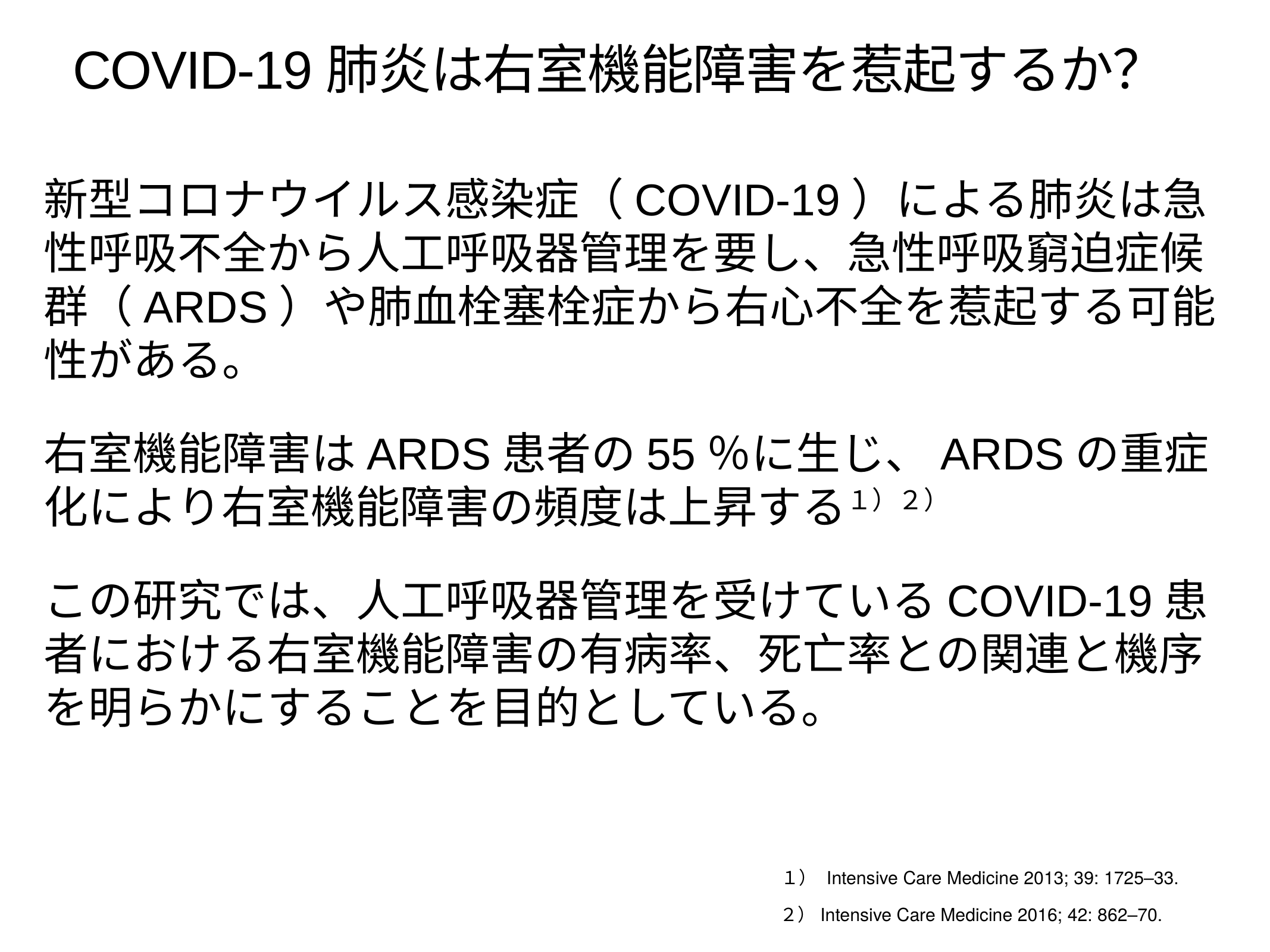

# COVID-19肺炎は右室機能障害を惹起するか？
新型コロナウイルス感染症（COVID-19）による肺炎は急性呼吸不全から人工呼吸器管理を要し、急性呼吸窮迫症候群（ARDS）や肺血栓塞栓症から右心不全を惹起する可能性がある。
右室機能障害はARDS患者の55％に生じ、ARDSの重症化により右室機能障害の頻度は上昇する１）２）
この研究では、人工呼吸器管理を受けているCOVID-19患者における右室機能障害の有病率、死亡率との関連と機序を明らかにすることを目的としている。
１） Intensive Care Medicine 2013; 39: 1725–33.
２）Intensive Care Medicine 2016; 42: 862–70.